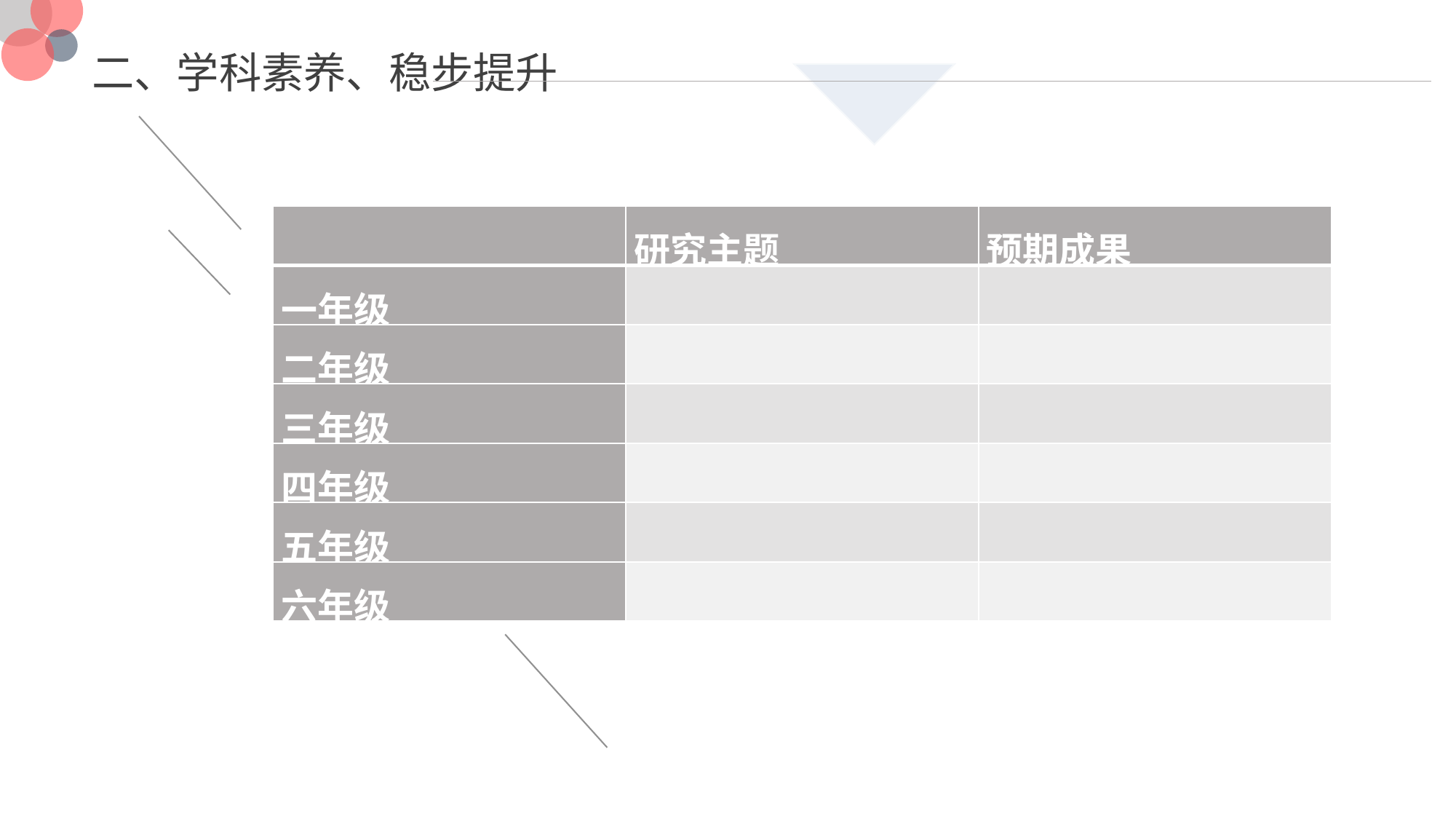

二、学科素养、稳步提升

01
|  | 研究主题 | 预期成果 |
| --- | --- | --- |
| 一年级 |  |  |
| 二年级 |  |  |
| 三年级 |  |  |
| 四年级 |  |  |
| 五年级 |  |  |
| 六年级 |  |  |
02